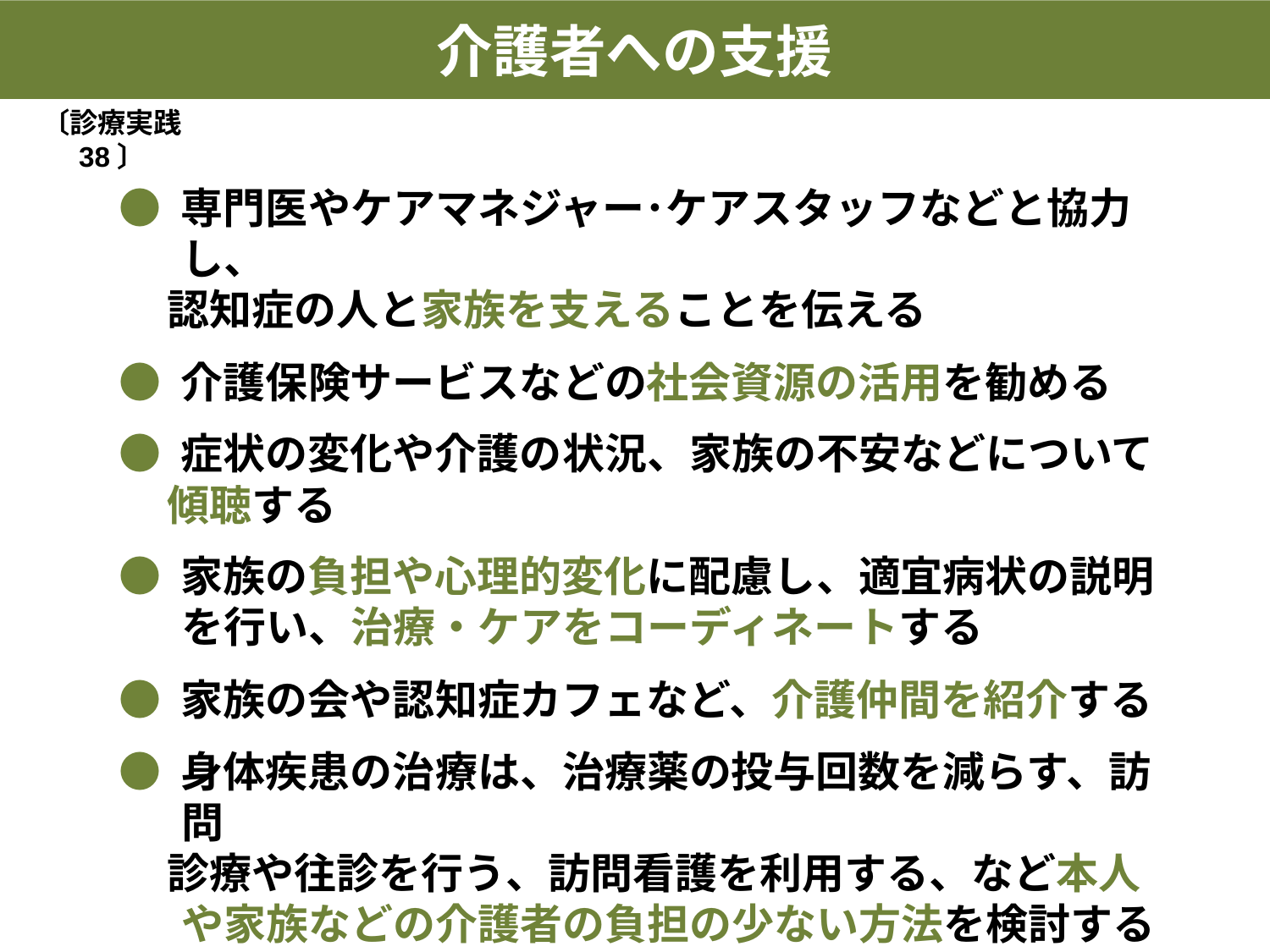

介護者への支援
〔診療実践 38〕
● 専門医やケアマネジャー･ケアスタッフなどと協力し、
    認知症の人と家族を支えることを伝える
● 介護保険サービスなどの社会資源の活用を勧める
● 症状の変化や介護の状況、家族の不安などについて
    傾聴する
● 家族の負担や心理的変化に配慮し、適宜病状の説明を行い、治療・ケアをコーディネートする
● 家族の会や認知症カフェなど、介護仲間を紹介する
● 身体疾患の治療は、治療薬の投与回数を減らす、訪問
    診療や往診を行う、訪問看護を利用する、など本人や家族などの介護者の負担の少ない方法を検討する